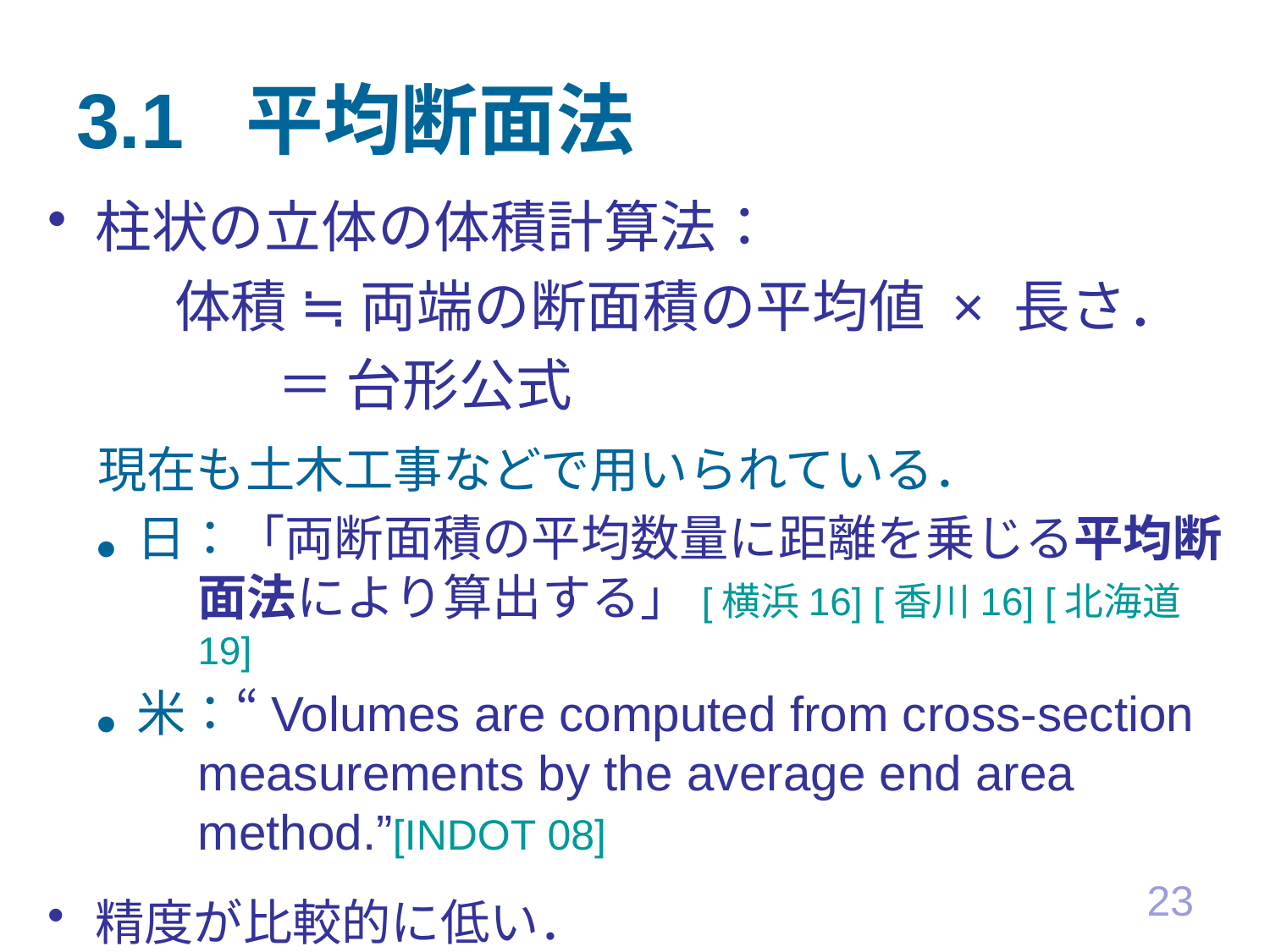

# 3.1  平均断面法
柱状の立体の体積計算法：
	体積 ≒ 両端の断面積の平均値 × 長さ．
                 ＝ 台形公式
現在も土木工事などで用いられている．
●　日：「両断面積の平均数量に距離を乗じる平均断面法により算出する」[横浜16] [香川16] [北海道19]
●　米：“Volumes are computed from cross-section measurements by the average end area method.”[INDOT 08]
精度が比較的に低い．

23